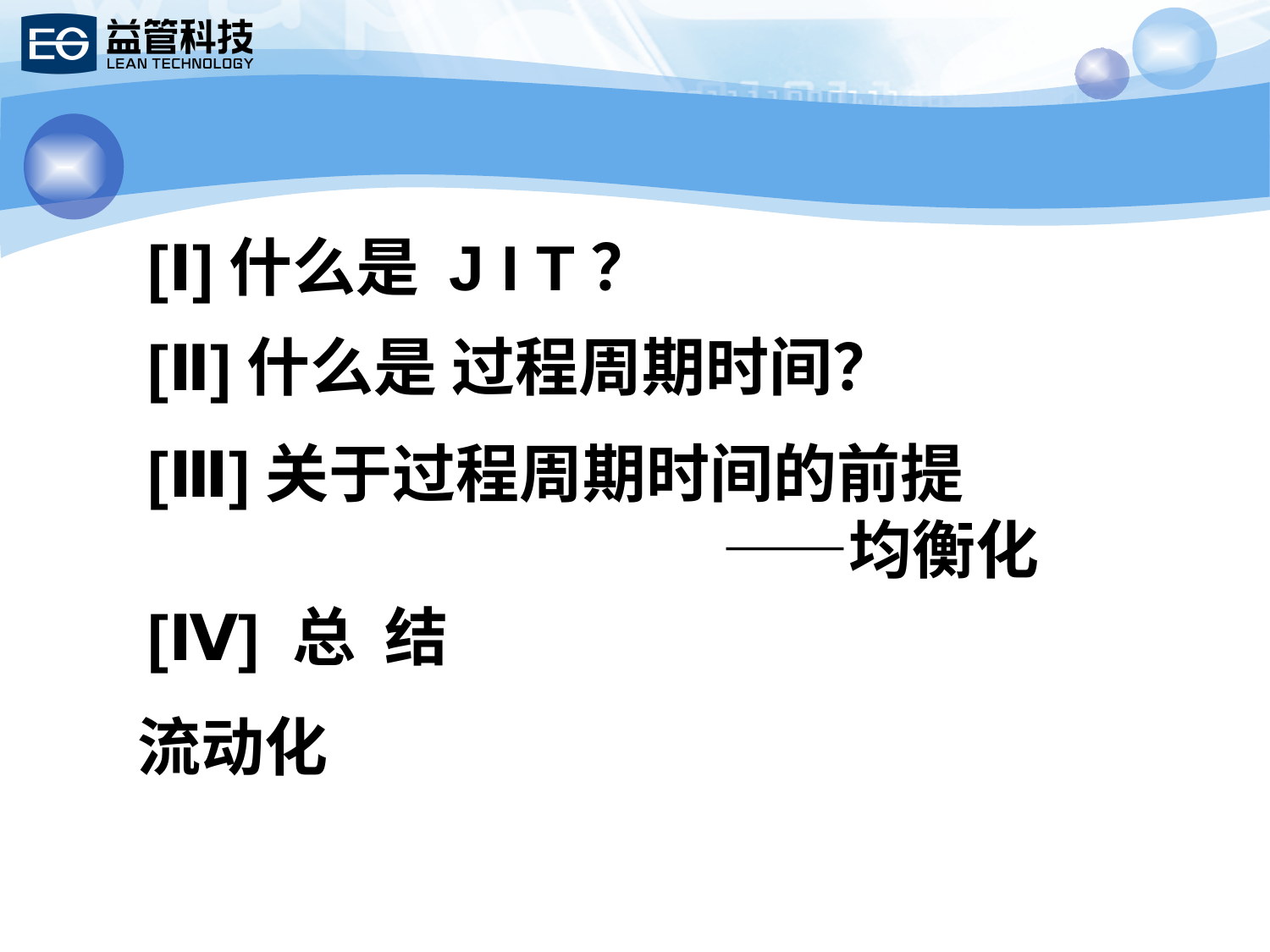

[Ⅰ]什么是 J I T？
[Ⅱ]什么是 过程周期时间？
[Ⅲ]关于过程周期时间的前提
                                        ——均衡化
[Ⅳ] 总  结
流动化